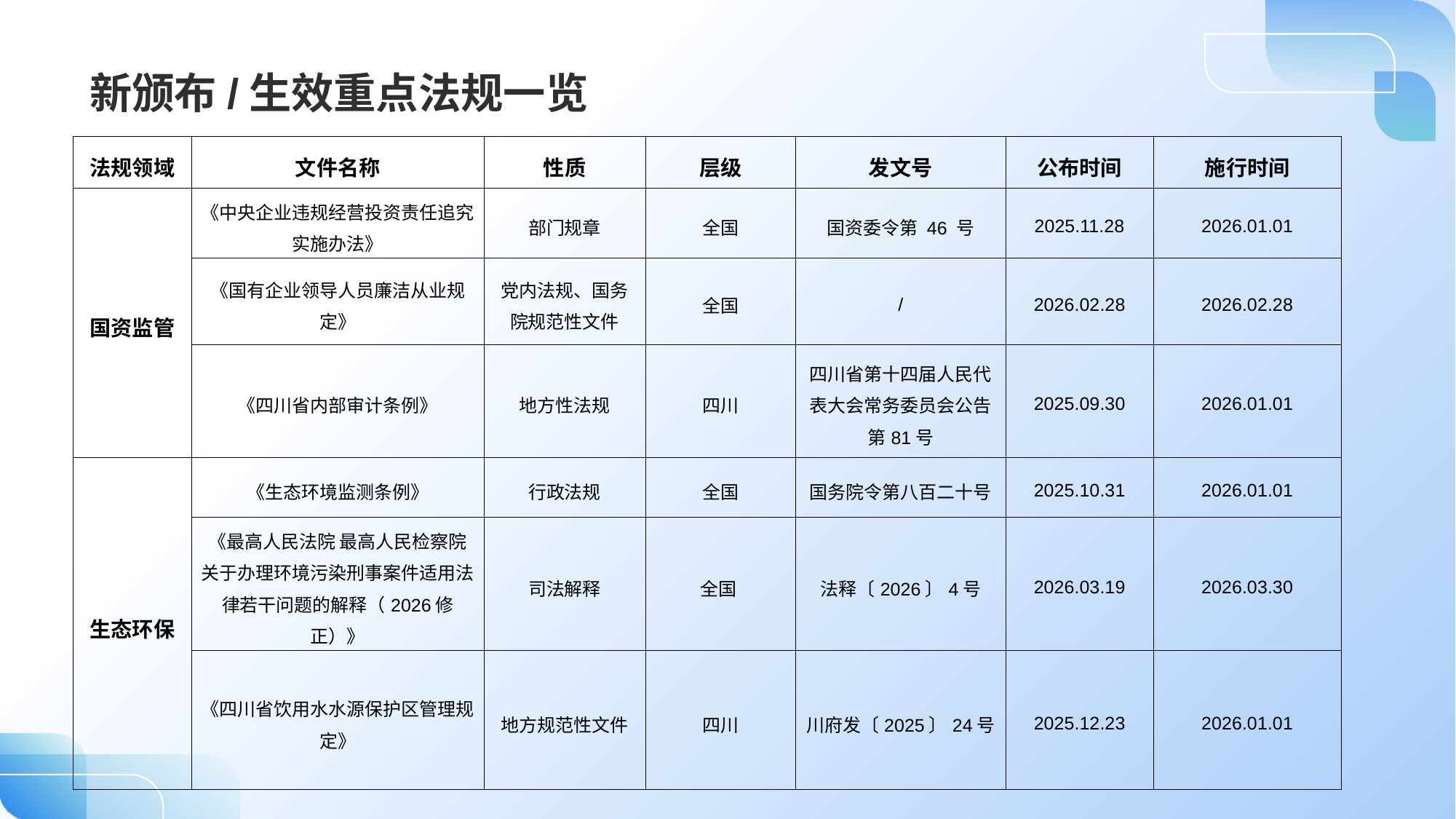

新颁布/生效重点法规一览
| 法规领域 | 文件名称 | 性质 | 层级 | 发文号 | 公布时间 | 施行时间 |
| --- | --- | --- | --- | --- | --- | --- |
| 国资监管 | 《中央企业违规经营投资责任追究实施办法》 | 部门规章 | 全国 | 国资委令第 46 号 | 2025.11.28 | 2026.01.01 |
|  | 《国有企业领导人员廉洁从业规定》 | 党内法规、国务院规范性文件 | 全国 | / | 2026.02.28 | 2026.02.28 |
|  | 《四川省内部审计条例》 | 地方性法规 | 四川 | 四川省第十四届人民代表大会常务委员会公告第81号 | 2025.09.30 | 2026.01.01 |
| 生态环保 | 《生态环境监测条例》 | 行政法规 | 全国 | 国务院令第八百二十号 | 2025.10.31 | 2026.01.01 |
|  | 《最高人民法院 最高人民检察院关于办理环境污染刑事案件适用法律若干问题的解释（2026修正）》 | 司法解释 | 全国 | 法释〔2026〕4号 | 2026.03.19 | 2026.03.30 |
|  | 《四川省饮用水水源保护区管理规定》 | 地方规范性文件 | 四川 | 川府发〔2025〕24号 | 2025.12.23 | 2026.01.01 |